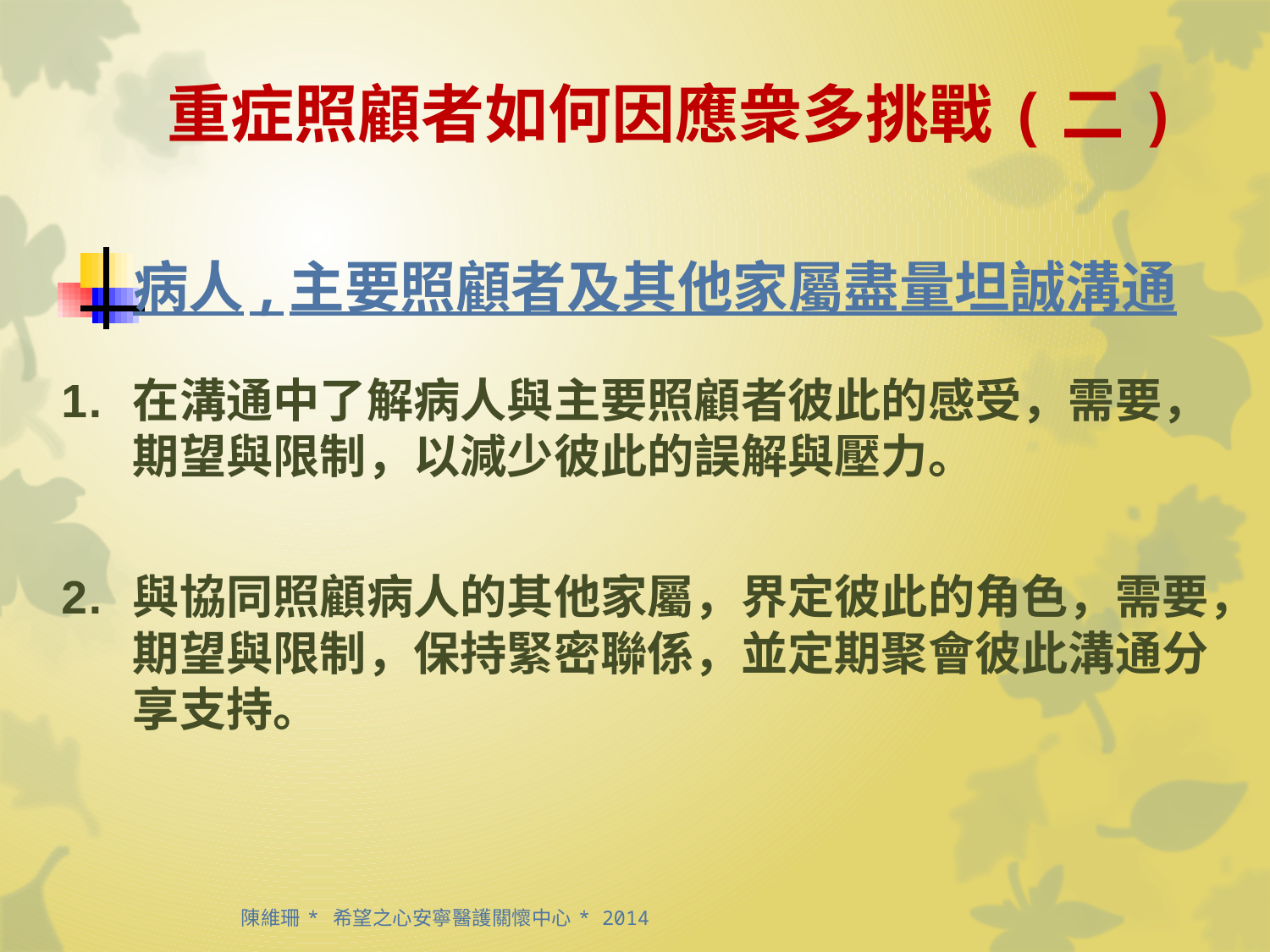

# 重症照顧者如何因應衆多挑戰(二)

病人,主要照顧者及其他家屬盡量坦誠溝通

在溝通中了解病人與主要照顧者彼此的感受，需要，期望與限制，以減少彼此的誤解與壓力。

與協同照顧病人的其他家屬，界定彼此的角色，需要，期望與限制，保持緊密聯係，並定期聚會彼此溝通分享支持。

                                          陳維珊 * 希望之心安寧醫護關懷中心 * 2014